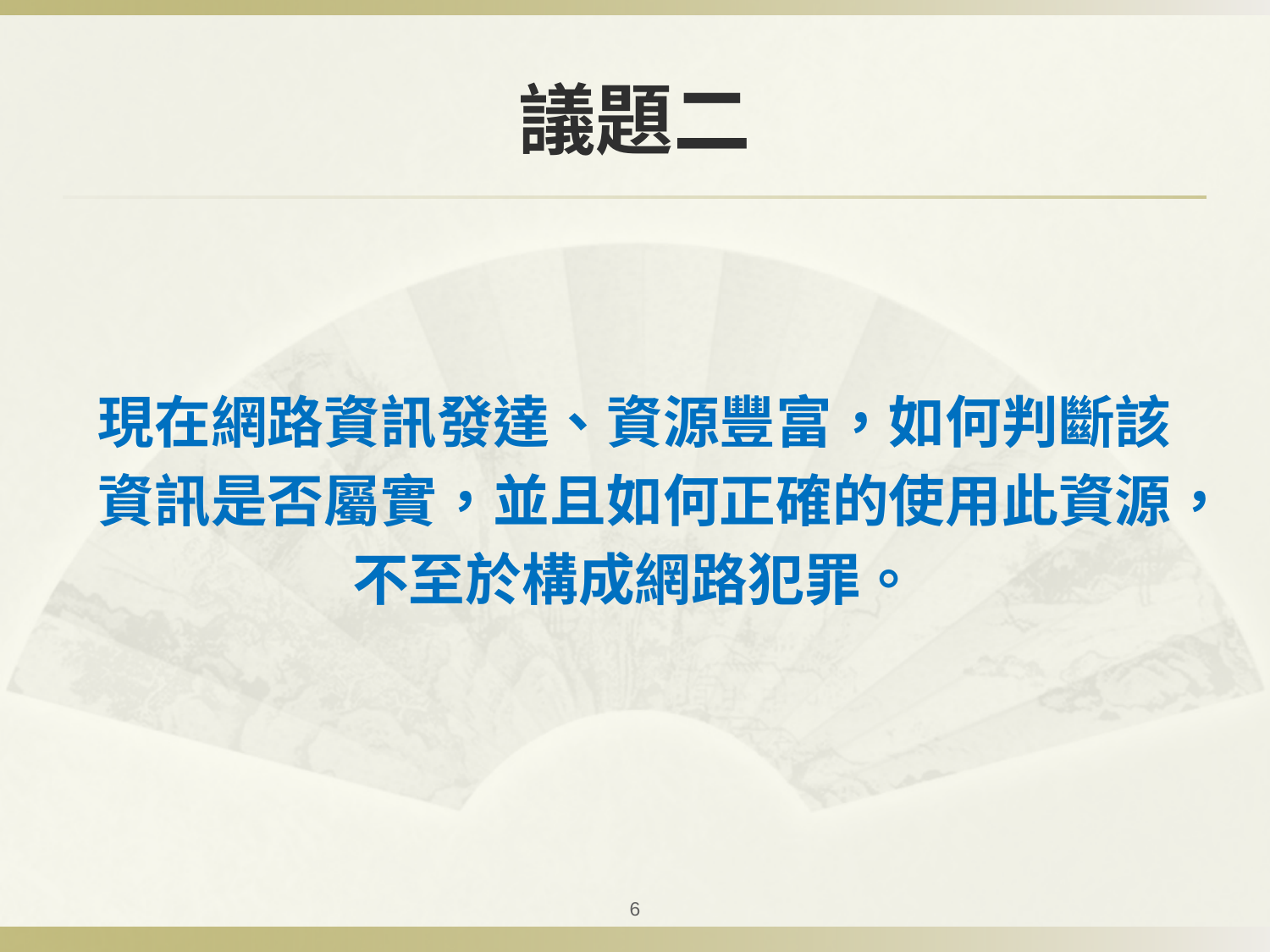

# 議題二

現在網路資訊發達、資源豐富，如何判斷該
資訊是否屬實，並且如何正確的使用此資源，
不至於構成網路犯罪。
6